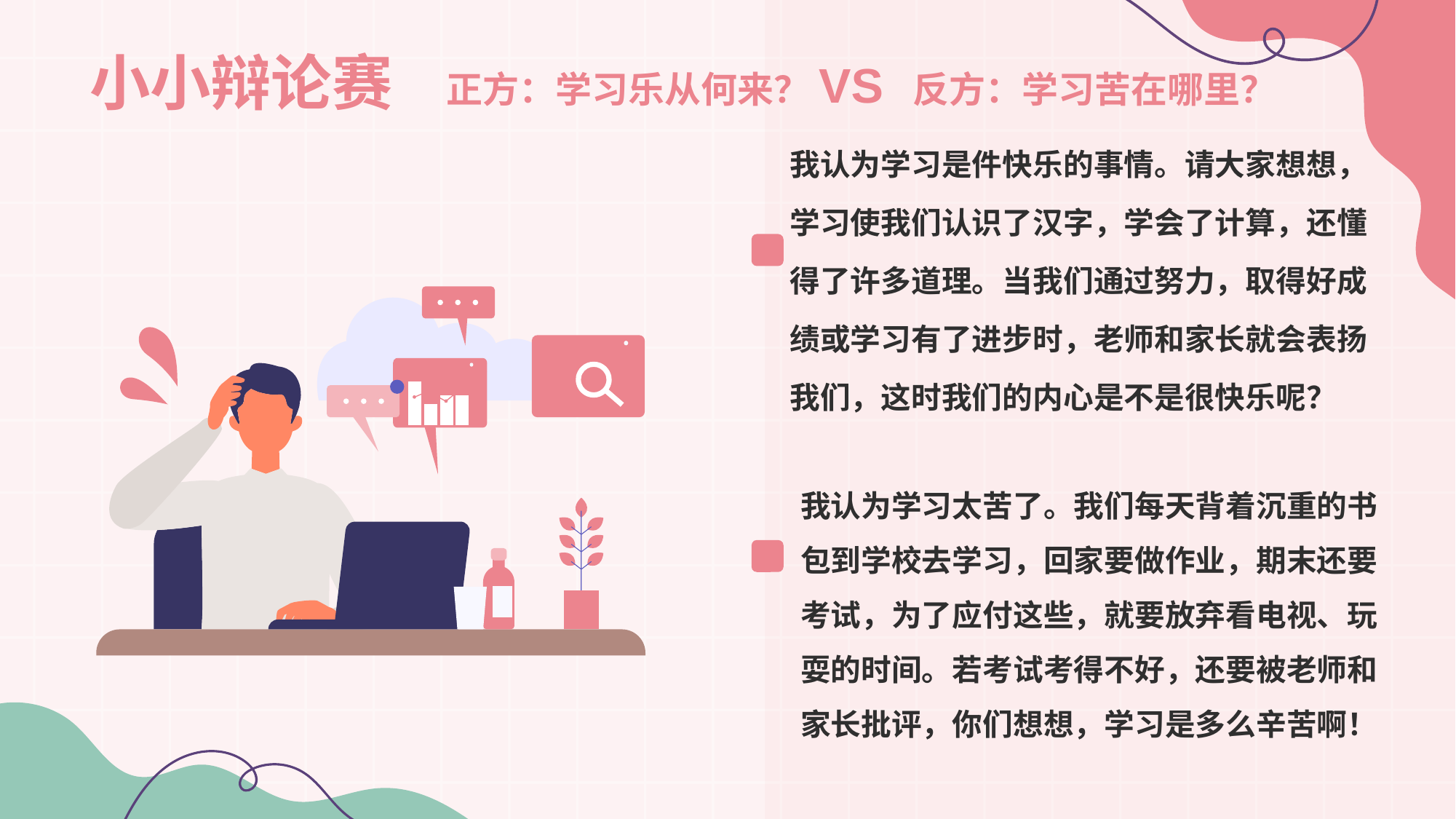

正方：学习乐从何来？VS  反方：学习苦在哪里？
我认为学习是件快乐的事情。请大家想想，学习使我们认识了汉字，学会了计算，还懂得了许多道理。当我们通过努力，取得好成绩或学习有了进步时，老师和家长就会表扬我们，这时我们的内心是不是很快乐呢？

我认为学习太苦了。我们每天背着沉重的书包到学校去学习，回家要做作业，期末还要考试，为了应付这些，就要放弃看电视、玩耍的时间。若考试考得不好，还要被老师和家长批评，你们想想，学习是多么辛苦啊！

# 小小辩论赛